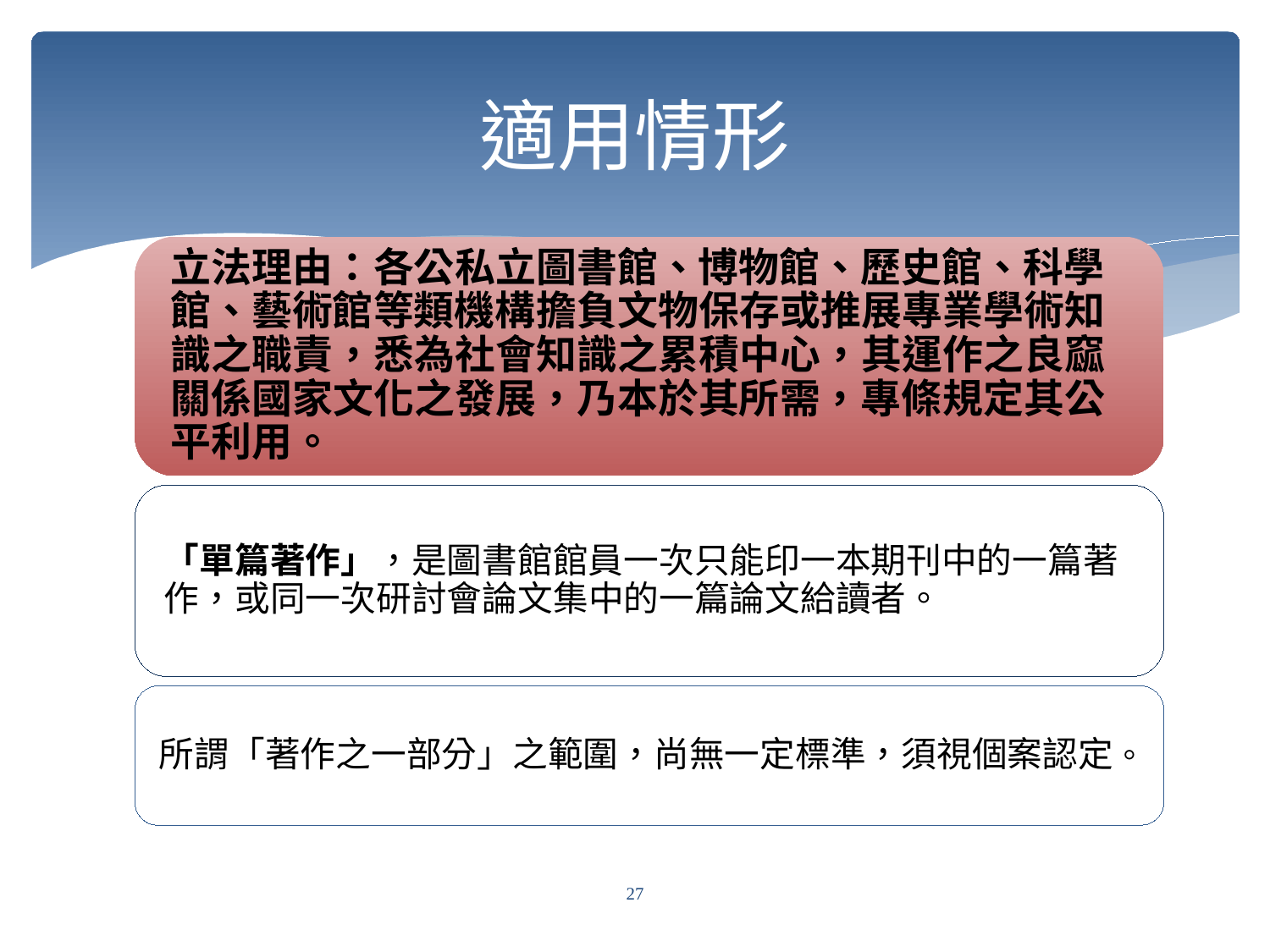

# 適用情形
立法理由：各公私立圖書館、博物館、歷史館、科學館、藝術館等類機構擔負文物保存或推展專業學術知識之職責，悉為社會知識之累積中心，其運作之良窳關係國家文化之發展，乃本於其所需，專條規定其公平利用。
「單篇著作」，是圖書館館員一次只能印一本期刊中的一篇著作，或同一次研討會論文集中的一篇論文給讀者。
所謂「著作之一部分」之範圍，尚無一定標準，須視個案認定。
27